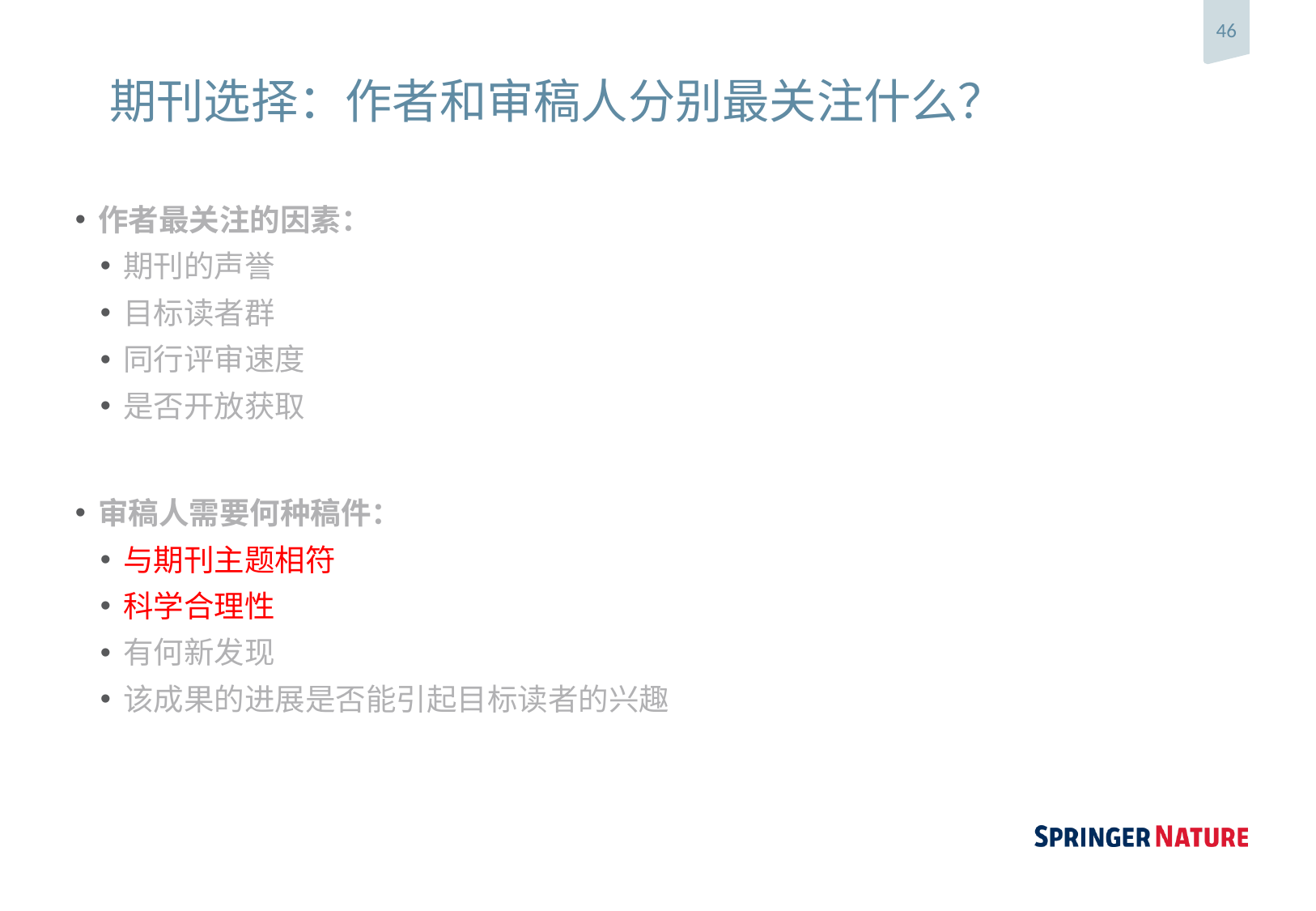

# 期刊选择：作者和审稿人分别最关注什么？
作者最关注的因素：
期刊的声誉
目标读者群
同行评审速度
是否开放获取

审稿人需要何种稿件：
与期刊主题相符
科学合理性
有何新发现
该成果的进展是否能引起目标读者的兴趣